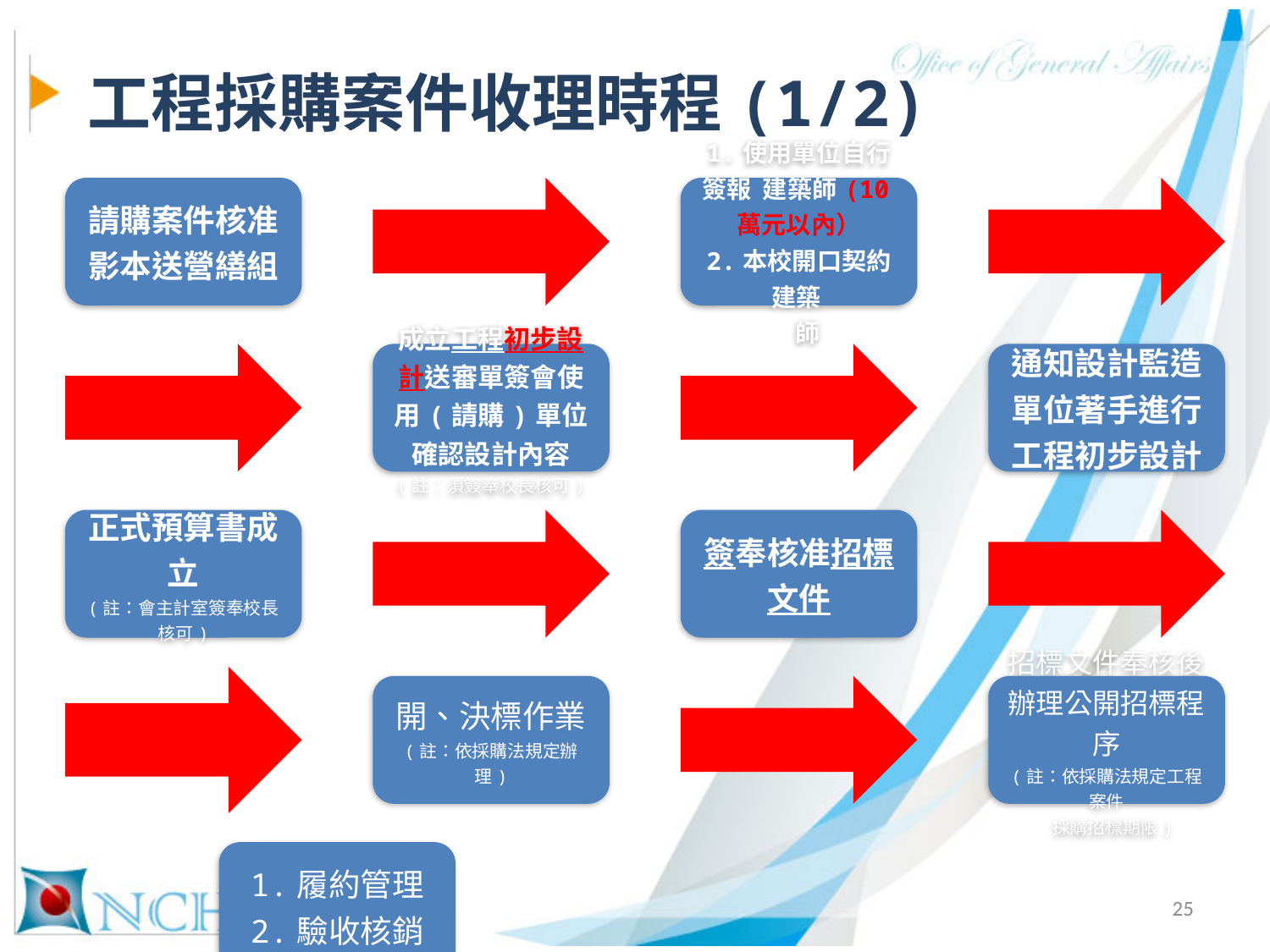

# 工程採購案件收理時程(1/2)
請購案件核准
影本送營繕組
1.使用單位自行簽報  建築師(10萬元以內）
2.本校開口契約建築
  師
通知設計監造單位著手進行工程初步設計
成立工程初步設計送審單簽會使用(請購)單位確認設計內容
(註：須簽奉校長核可)
正式預算書成立
(註：會主計室簽奉校長核可)
簽奉核准招標文件
招標文件奉核後辦理公開招標程序
(註：依採購法規定工程案件
  採購招標期限)
開、決標作業
(註：依採購法規定辦理)
1.履約管理
2.驗收核銷
25